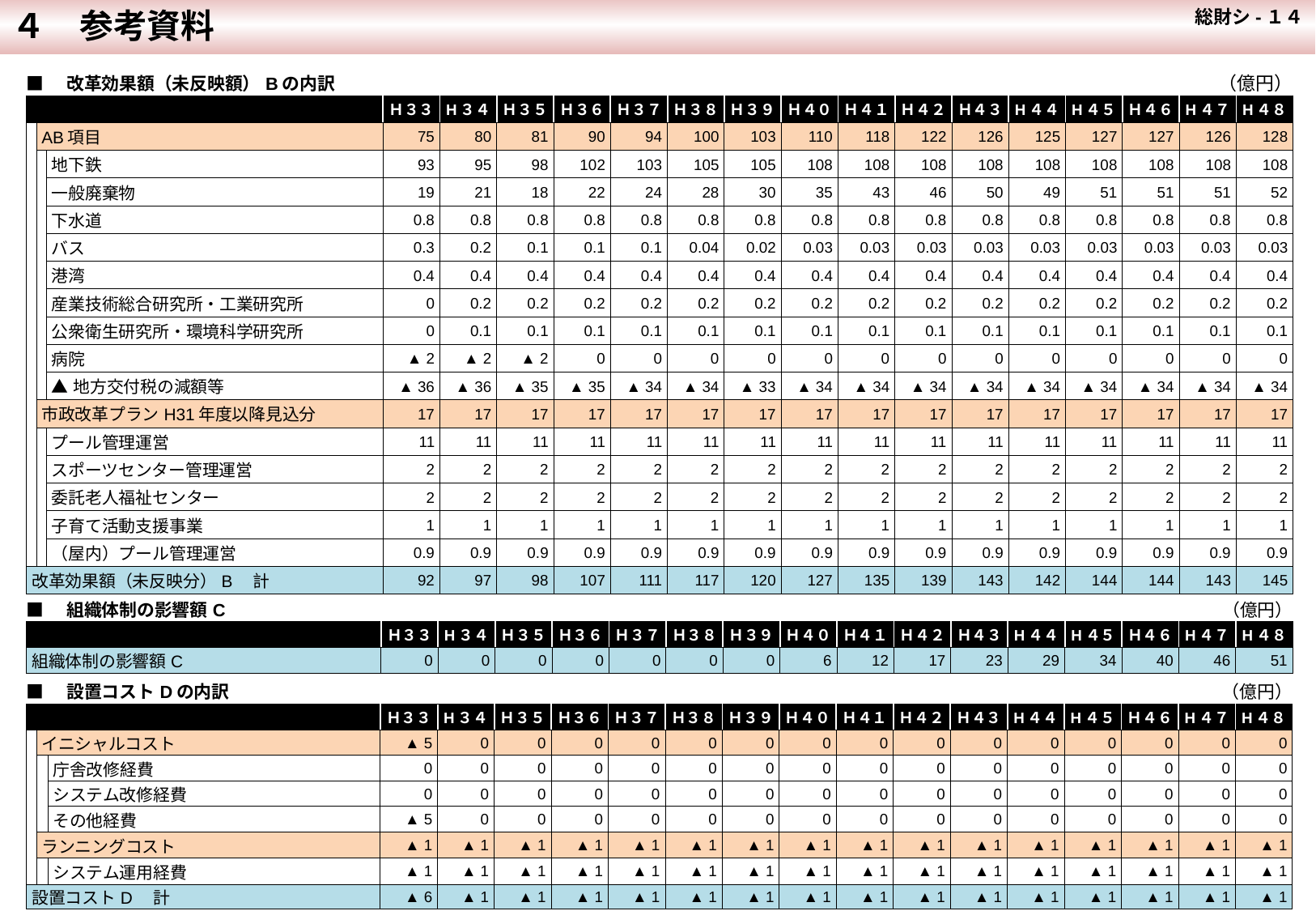

４　参考資料
総財シ-１４
| ■　改革効果額（未反映額）Bの内訳 |  |  |  |  |  |  |  |  |  |  |  |  |  |  |  |  |  | （億円） |  |
| --- | --- | --- | --- | --- | --- | --- | --- | --- | --- | --- | --- | --- | --- | --- | --- | --- | --- | --- | --- |
|  |  |  |  | Ｈ３３ | H３４ | Ｈ３５ | Ｈ３６ | Ｈ３７ | Ｈ３８ | Ｈ３９ | Ｈ４０ | Ｈ４１ | Ｈ４２ | Ｈ４３ | H４４ | H４５ | Ｈ４６ | H４７ | H４８ |
|  | AB項目 |  |  | 75 | 80 | 81 | 90 | 94 | 100 | 103 | 110 | 118 | 122 | 126 | 125 | 127 | 127 | 126 | 128 |
|  |  | 地下鉄 |  | 93 | 95 | 98 | 102 | 103 | 105 | 105 | 108 | 108 | 108 | 108 | 108 | 108 | 108 | 108 | 108 |
|  |  | 一般廃棄物 |  | 19 | 21 | 18 | 22 | 24 | 28 | 30 | 35 | 43 | 46 | 50 | 49 | 51 | 51 | 51 | 52 |
|  |  | 下水道 |  | 0.8 | 0.8 | 0.8 | 0.8 | 0.8 | 0.8 | 0.8 | 0.8 | 0.8 | 0.8 | 0.8 | 0.8 | 0.8 | 0.8 | 0.8 | 0.8 |
|  |  | バス |  | 0.3 | 0.2 | 0.1 | 0.1 | 0.1 | 0.04 | 0.02 | 0.03 | 0.03 | 0.03 | 0.03 | 0.03 | 0.03 | 0.03 | 0.03 | 0.03 |
|  |  | 港湾 |  | 0.4 | 0.4 | 0.4 | 0.4 | 0.4 | 0.4 | 0.4 | 0.4 | 0.4 | 0.4 | 0.4 | 0.4 | 0.4 | 0.4 | 0.4 | 0.4 |
|  |  | 産業技術総合研究所・工業研究所 |  | 0 | 0.2 | 0.2 | 0.2 | 0.2 | 0.2 | 0.2 | 0.2 | 0.2 | 0.2 | 0.2 | 0.2 | 0.2 | 0.2 | 0.2 | 0.2 |
|  |  | 公衆衛生研究所・環境科学研究所 |  | 0 | 0.1 | 0.1 | 0.1 | 0.1 | 0.1 | 0.1 | 0.1 | 0.1 | 0.1 | 0.1 | 0.1 | 0.1 | 0.1 | 0.1 | 0.1 |
|  |  | 病院 |  | ▲ 2 | ▲ 2 | ▲ 2 | 0 | 0 | 0 | 0 | 0 | 0 | 0 | 0 | 0 | 0 | 0 | 0 | 0 |
|  |  | ▲地方交付税の減額等 |  | ▲ 36 | ▲ 36 | ▲ 35 | ▲ 35 | ▲ 34 | ▲ 34 | ▲ 33 | ▲ 34 | ▲ 34 | ▲ 34 | ▲ 34 | ▲ 34 | ▲ 34 | ▲ 34 | ▲ 34 | ▲ 34 |
|  | 市政改革プランH31年度以降見込分 |  |  | 17 | 17 | 17 | 17 | 17 | 17 | 17 | 17 | 17 | 17 | 17 | 17 | 17 | 17 | 17 | 17 |
|  |  | プール管理運営 |  | 11 | 11 | 11 | 11 | 11 | 11 | 11 | 11 | 11 | 11 | 11 | 11 | 11 | 11 | 11 | 11 |
|  |  | スポーツセンター管理運営 |  | 2 | 2 | 2 | 2 | 2 | 2 | 2 | 2 | 2 | 2 | 2 | 2 | 2 | 2 | 2 | 2 |
|  |  | 委託老人福祉センター |  | 2 | 2 | 2 | 2 | 2 | 2 | 2 | 2 | 2 | 2 | 2 | 2 | 2 | 2 | 2 | 2 |
|  |  | 子育て活動支援事業 |  | 1 | 1 | 1 | 1 | 1 | 1 | 1 | 1 | 1 | 1 | 1 | 1 | 1 | 1 | 1 | 1 |
|  |  | （屋内）プール管理運営 |  | 0.9 | 0.9 | 0.9 | 0.9 | 0.9 | 0.9 | 0.9 | 0.9 | 0.9 | 0.9 | 0.9 | 0.9 | 0.9 | 0.9 | 0.9 | 0.9 |
| 改革効果額（未反映分）B　計 |  |  |  | 92 | 97 | 98 | 107 | 111 | 117 | 120 | 127 | 135 | 139 | 143 | 142 | 144 | 144 | 143 | 145 |
| ■　組織体制の影響額C |  |  |  |  |  |  |  |  |  |  |  |  |  |  | （億円） |  |
| --- | --- | --- | --- | --- | --- | --- | --- | --- | --- | --- | --- | --- | --- | --- | --- | --- |
|  | Ｈ３３ | H３４ | Ｈ３５ | Ｈ３６ | Ｈ３７ | Ｈ３８ | Ｈ３９ | Ｈ４０ | Ｈ４１ | Ｈ４２ | Ｈ４３ | H４４ | H４５ | Ｈ４６ | H４７ | H４８ |
| 組織体制の影響額C | 0 | 0 | 0 | 0 | 0 | 0 | 0 | 6 | 12 | 17 | 23 | 29 | 34 | 40 | 46 | 51 |
| ■　設置コストDの内訳 |  |  |  |  |  |  |  |  |  |  |  |  |  |  |  |  | （億円） |  |
| --- | --- | --- | --- | --- | --- | --- | --- | --- | --- | --- | --- | --- | --- | --- | --- | --- | --- | --- |
|  |  |  | Ｈ３３ | H３４ | Ｈ３５ | Ｈ３６ | Ｈ３７ | Ｈ３８ | Ｈ３９ | Ｈ４０ | Ｈ４１ | Ｈ４２ | Ｈ４３ | H４４ | H４５ | Ｈ４６ | H４７ | H４８ |
|  | イニシャルコスト |  | ▲ 5 | 0 | 0 | 0 | 0 | 0 | 0 | 0 | 0 | 0 | 0 | 0 | 0 | 0 | 0 | 0 |
|  |  | 庁舎改修経費 | 0 | 0 | 0 | 0 | 0 | 0 | 0 | 0 | 0 | 0 | 0 | 0 | 0 | 0 | 0 | 0 |
|  |  | システム改修経費 | 0 | 0 | 0 | 0 | 0 | 0 | 0 | 0 | 0 | 0 | 0 | 0 | 0 | 0 | 0 | 0 |
|  |  | その他経費 | ▲ 5 | 0 | 0 | 0 | 0 | 0 | 0 | 0 | 0 | 0 | 0 | 0 | 0 | 0 | 0 | 0 |
|  | ランニングコスト |  | ▲ 1 | ▲ 1 | ▲ 1 | ▲ 1 | ▲ 1 | ▲ 1 | ▲ 1 | ▲ 1 | ▲ 1 | ▲ 1 | ▲ 1 | ▲ 1 | ▲ 1 | ▲ 1 | ▲ 1 | ▲ 1 |
|  |  | システム運用経費 | ▲ 1 | ▲ 1 | ▲ 1 | ▲ 1 | ▲ 1 | ▲ 1 | ▲ 1 | ▲ 1 | ▲ 1 | ▲ 1 | ▲ 1 | ▲ 1 | ▲ 1 | ▲ 1 | ▲ 1 | ▲ 1 |
| 設置コストD　計 |  |  | ▲ 6 | ▲ 1 | ▲ 1 | ▲ 1 | ▲ 1 | ▲ 1 | ▲ 1 | ▲ 1 | ▲ 1 | ▲ 1 | ▲ 1 | ▲ 1 | ▲ 1 | ▲ 1 | ▲ 1 | ▲ 1 |